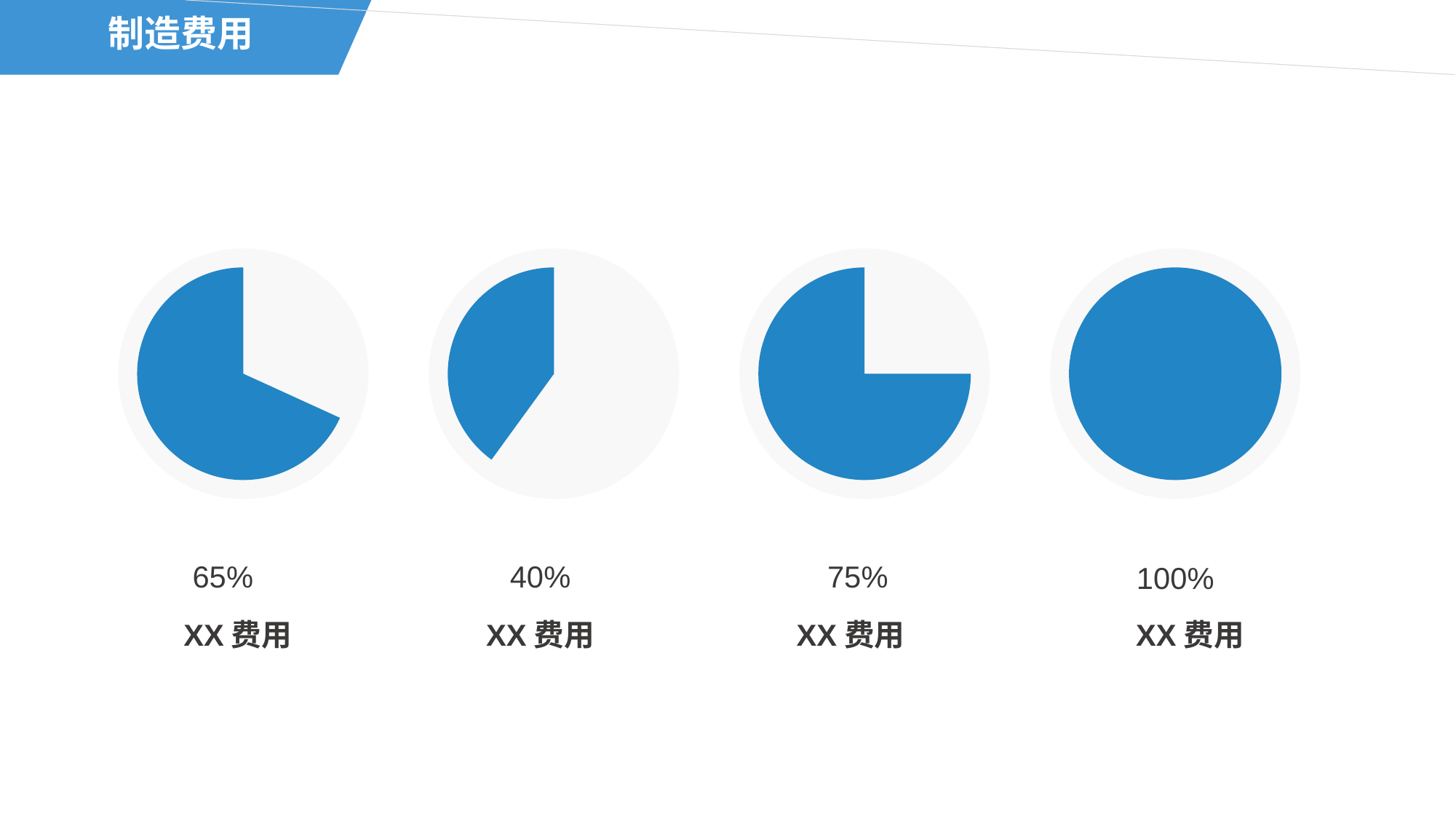

制造费用

### Chart

| Category | 销售额 |
|---|---|
| 第一季度 | 3.5 |
| 第二季度 | 7.5 |

### Chart

| Category | 销售额 |
|---|---|
| 第一季度 | 6.0 |
| 第二季度 | 4.0 |

### Chart

| Category | 销售额 |
|---|---|
| 第一季度 | 2.5 |
| 第二季度 | 7.5 |

### Chart

| Category | 销售额 |
|---|---|
| 第一季度 | 0.0 |
| 第二季度 | 10.0 |
65%
40%
75%
100%
XX费用
XX费用
XX费用
XX费用